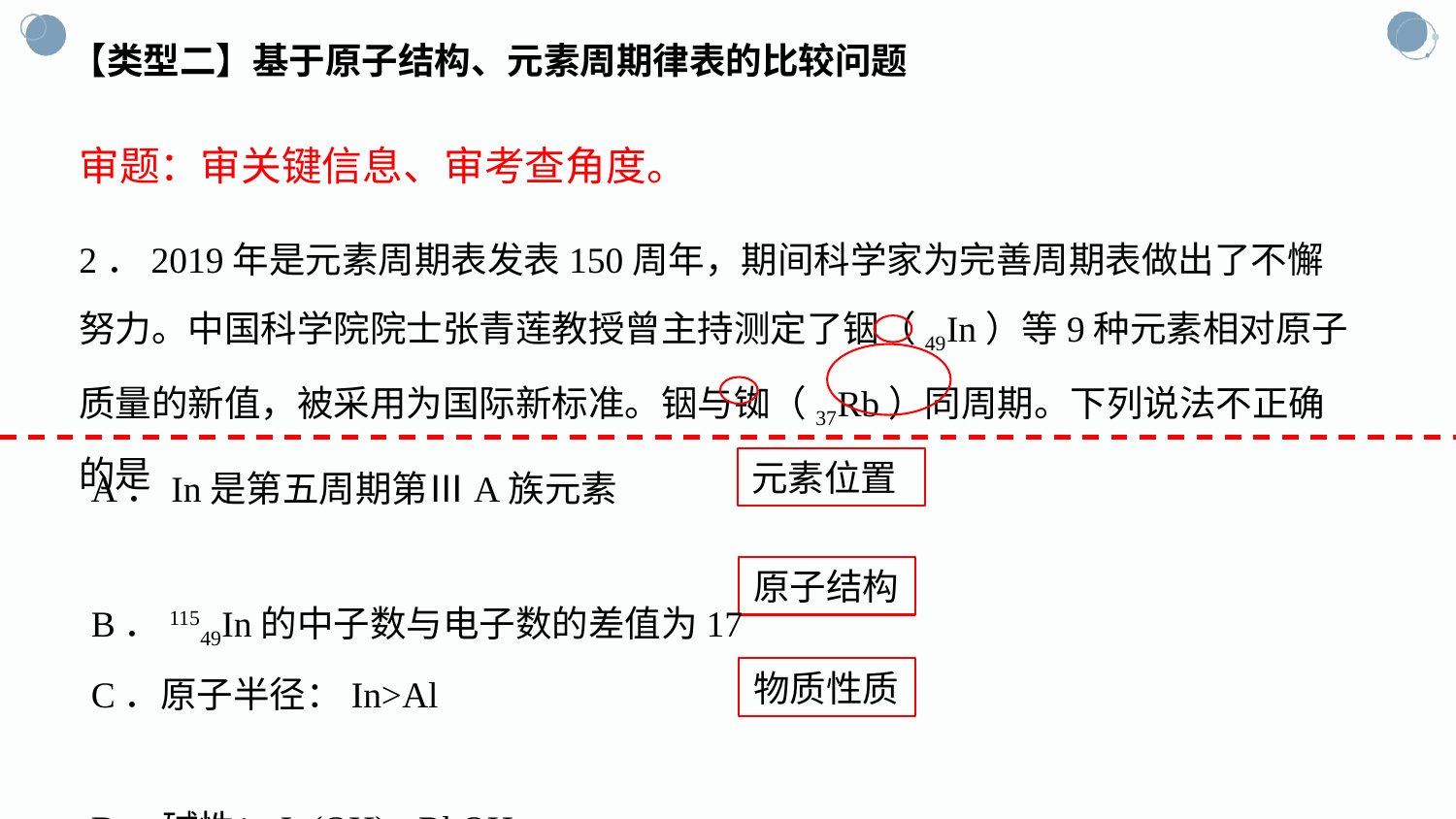

【类型二】基于原子结构、元素周期律表的比较问题
审题：审关键信息、审考查角度。
2．2019年是元素周期表发表150周年，期间科学家为完善周期表做出了不懈努力。中国科学院院士张青莲教授曾主持测定了铟（49In）等9种元素相对原子质量的新值，被采用为国际新标准。铟与铷（37Rb）同周期。下列说法不正确的是

A．In是第五周期第ⅢA族元素
B．11549In的中子数与电子数的差值为17
C．原子半径：In>Al
D．碱性：In(OH)3>RbOH
元素位置
原子结构
物质性质